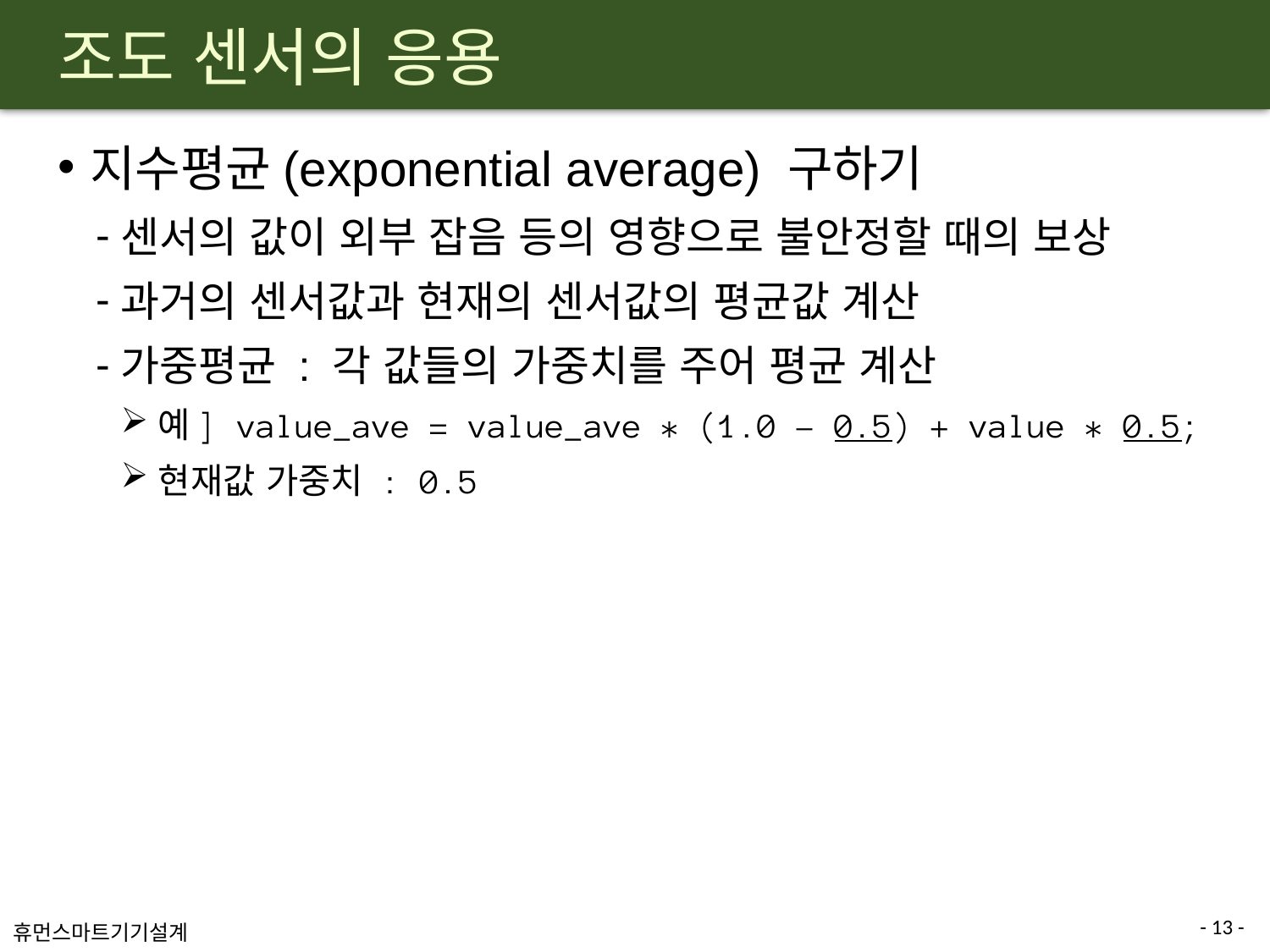

# 조도 센서의 응용
지수평균(exponential average) 구하기
센서의 값이 외부 잡음 등의 영향으로 불안정할 때의 보상
과거의 센서값과 현재의 센서값의 평균값 계산
가중평균 : 각 값들의 가중치를 주어 평균 계산
예] value_ave = value_ave * (1.0 – 0.5) + value * 0.5;
현재값 가중치 : 0.5
13